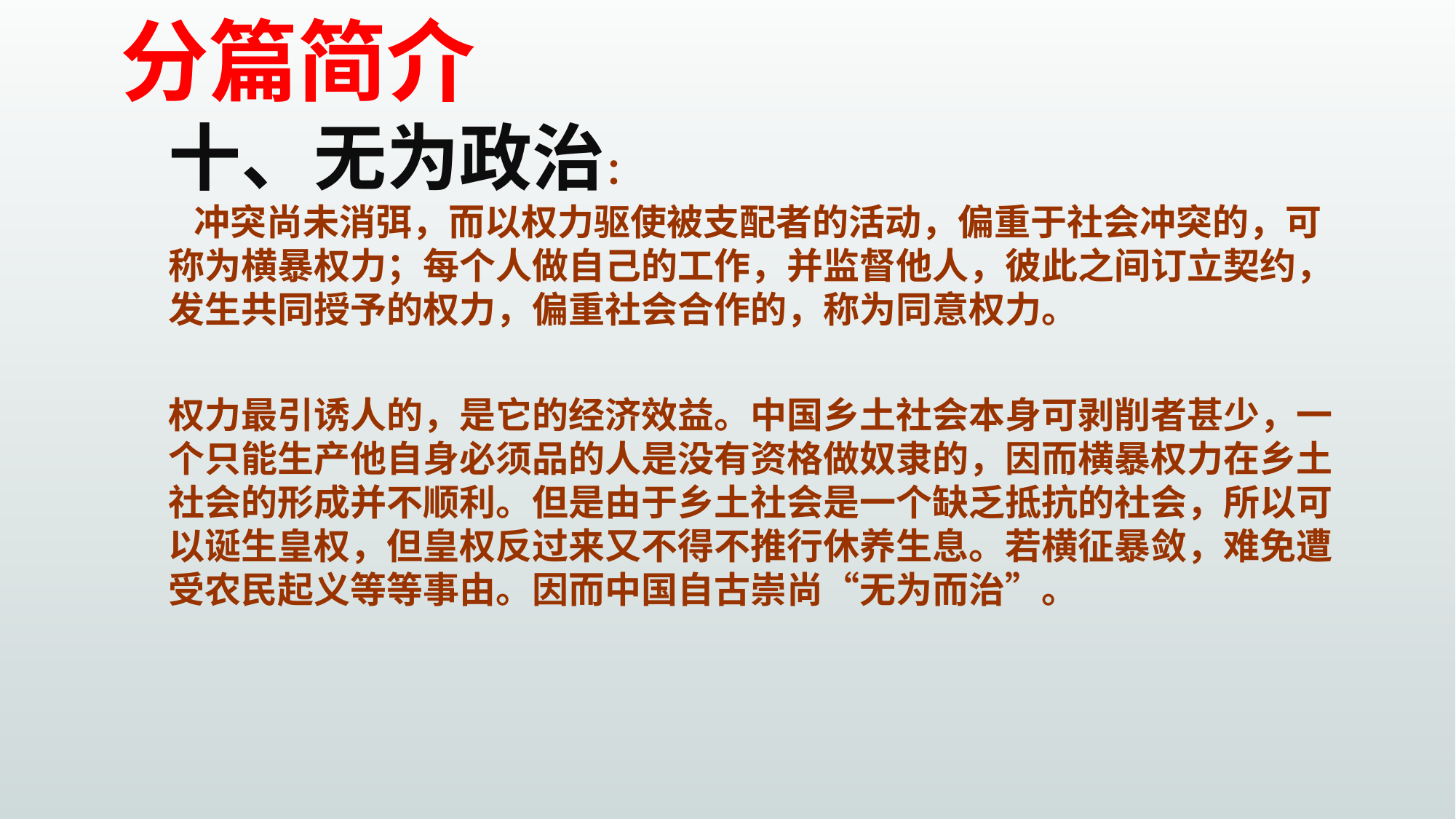

分篇简介
十、无为政治：
  冲突尚未消弭，而以权力驱使被支配者的活动，偏重于社会冲突的，可称为横暴权力；每个人做自己的工作，并监督他人，彼此之间订立契约，发生共同授予的权力，偏重社会合作的，称为同意权力。
权力最引诱人的，是它的经济效益。中国乡土社会本身可剥削者甚少，一个只能生产他自身必须品的人是没有资格做奴隶的，因而横暴权力在乡土社会的形成并不顺利。但是由于乡土社会是一个缺乏抵抗的社会，所以可以诞生皇权，但皇权反过来又不得不推行休养生息。若横征暴敛，难免遭受农民起义等等事由。因而中国自古崇尚“无为而治”。